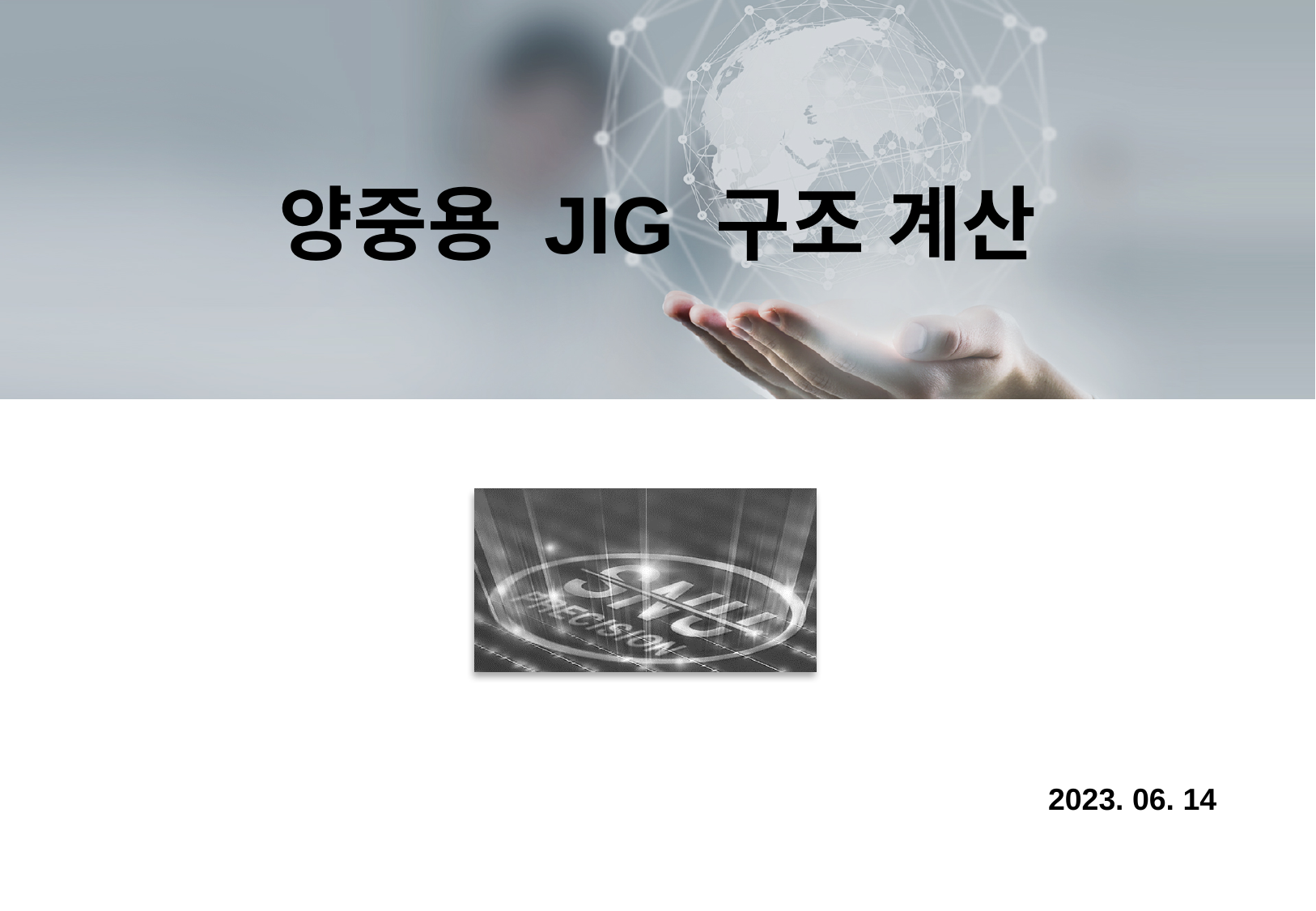

양중용 JIG 구조 계산
2023. 06. 14